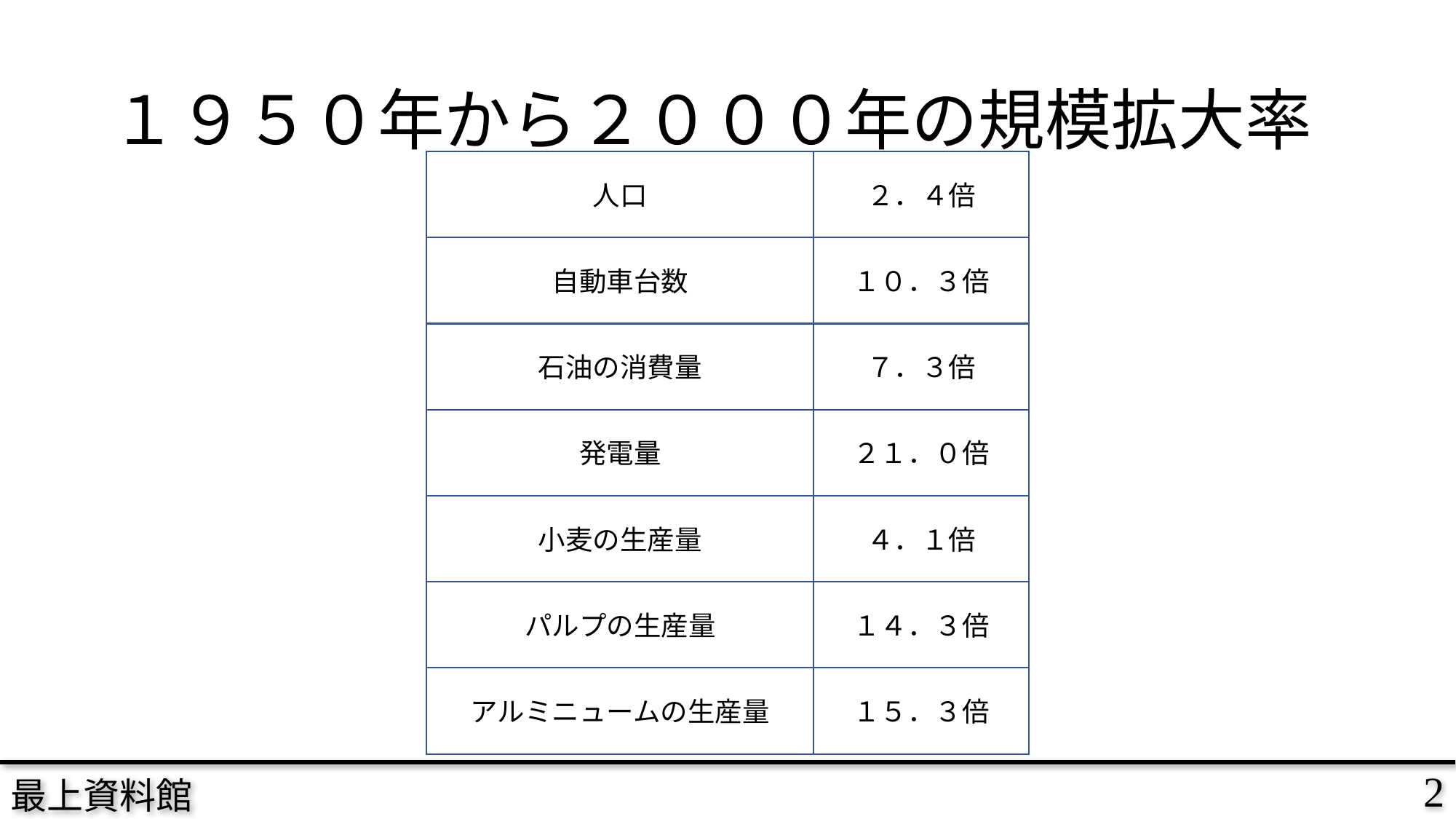

# １９５０年から２０００年の規模拡大率
人口
２．４倍
自動車台数
１０．３倍
石油の消費量
７．３倍
発電量
２１．０倍
小麦の生産量
４．１倍
パルプの生産量
１４．３倍
アルミニュームの生産量
１５．３倍